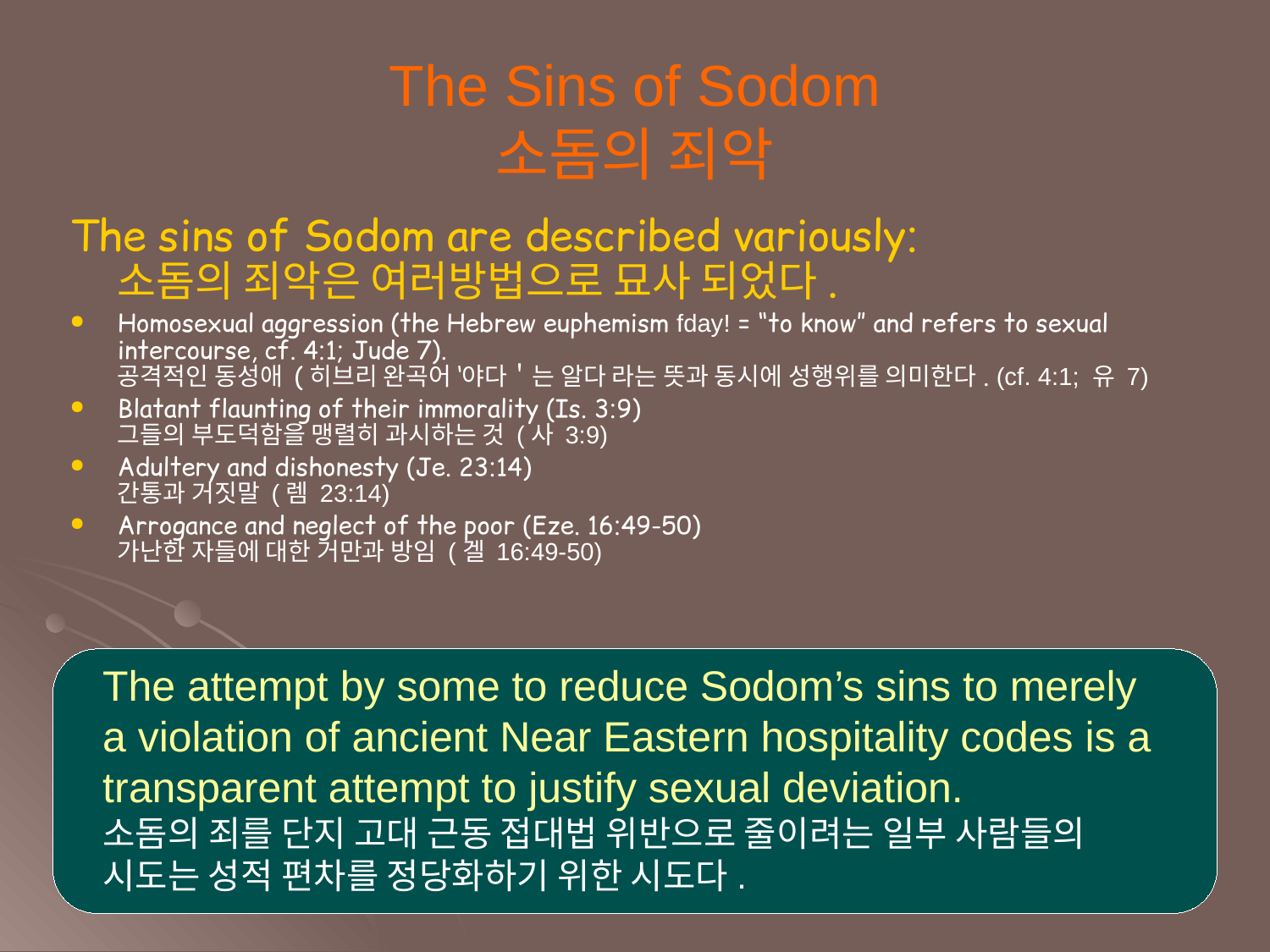

The Sins of Sodom
소돔의 죄악
The sins of Sodom are described variously:
소돔의 죄악은 여러방법으로 묘사 되었다.
Homosexual aggression (the Hebrew euphemism fday! = “to know” and refers to sexual intercourse, cf. 4:1; Jude 7).
공격적인 동성애 (히브리 완곡어 ‘야다＇는 알다 라는 뜻과 동시에 성행위를 의미한다. (cf. 4:1; 유 7)
Blatant flaunting of their immorality (Is. 3:9)
그들의 부도덕함을 맹렬히 과시하는 것 (사 3:9)
Adultery and dishonesty (Je. 23:14)
간통과 거짓말 (렘 23:14)
Arrogance and neglect of the poor (Eze. 16:49-50)
가난한 자들에 대한 거만과 방임 (겔 16:49-50)

The attempt by some to reduce Sodom’s sins to merely a violation of ancient Near Eastern hospitality codes is a transparent attempt to justify sexual deviation.
소돔의 죄를 단지 고대 근동 접대법 위반으로 줄이려는 일부 사람들의 시도는 성적 편차를 정당화하기 위한 시도다.